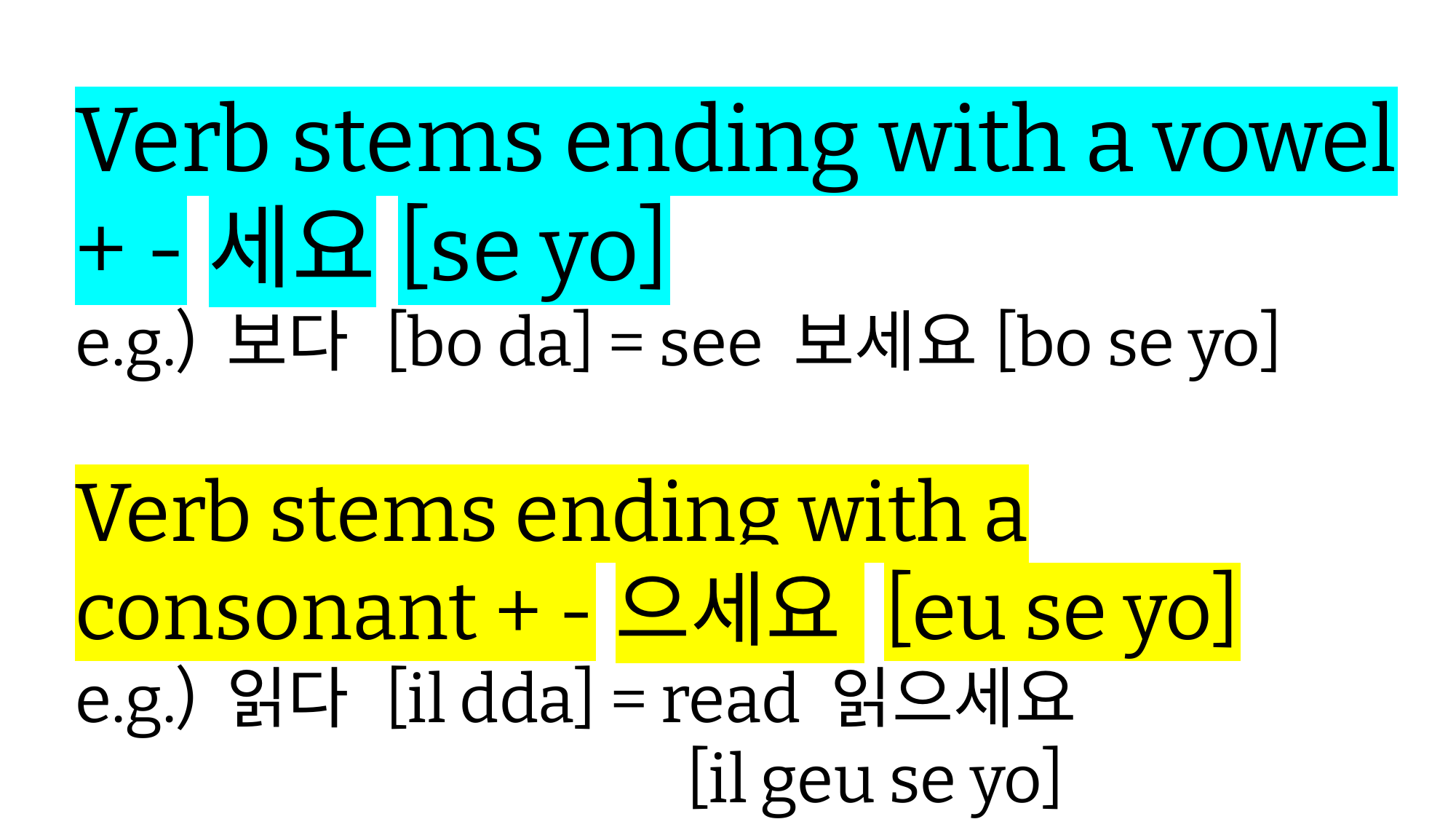

Verb stems ending with a vowel + -세요[se yo]
e.g.) 보다 [bo da] = see 보세요[bo se yo]

Verb stems ending with a consonant + -으세요 [eu se yo]
e.g.) 읽다 [il dda] = read 읽으세요
                                              [il geu se yo]